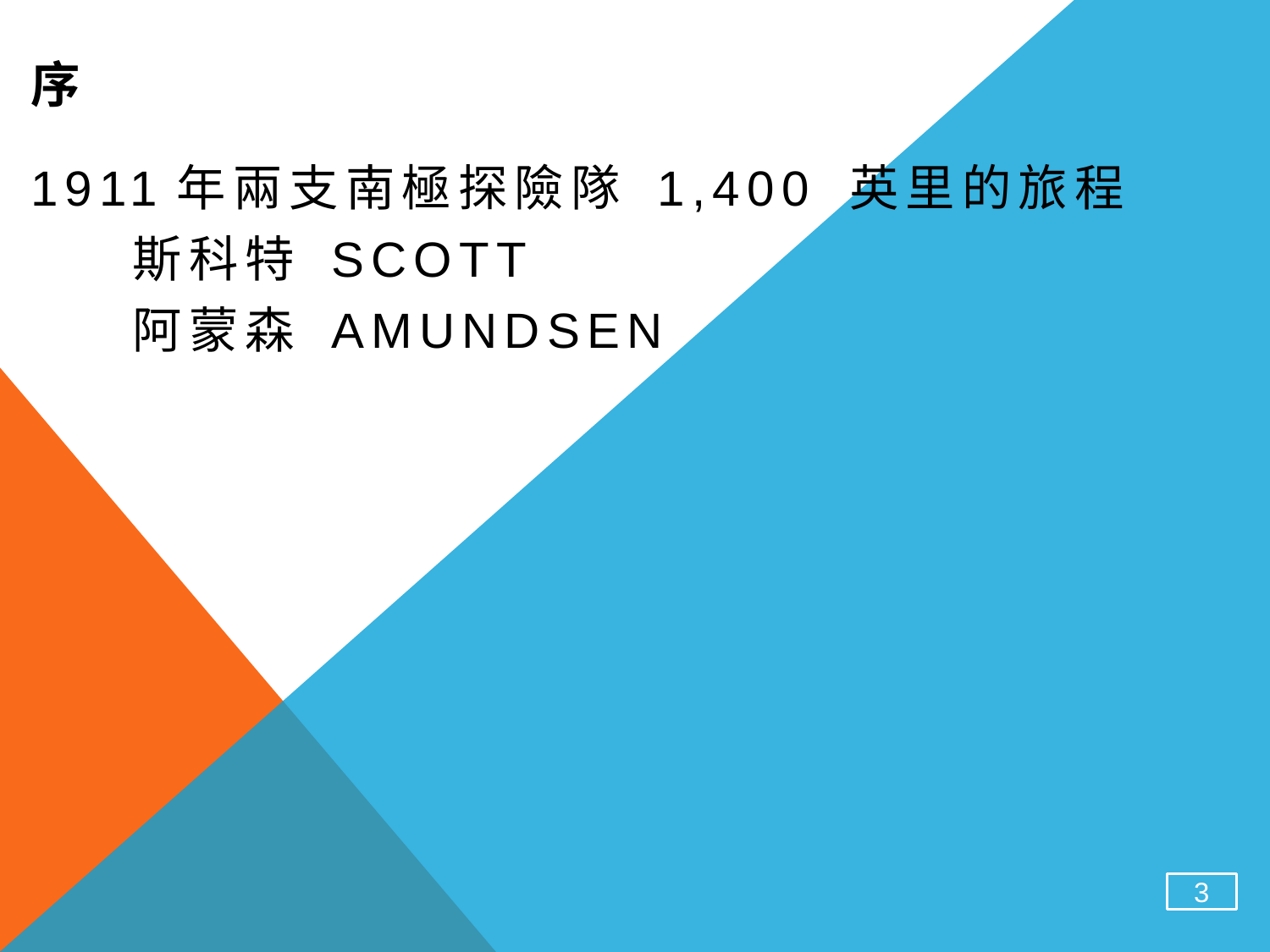

# 序
1911年兩支南極探險隊 1,400 英里的旅程
     斯科特 Scott
     阿蒙森 Amundsen
3